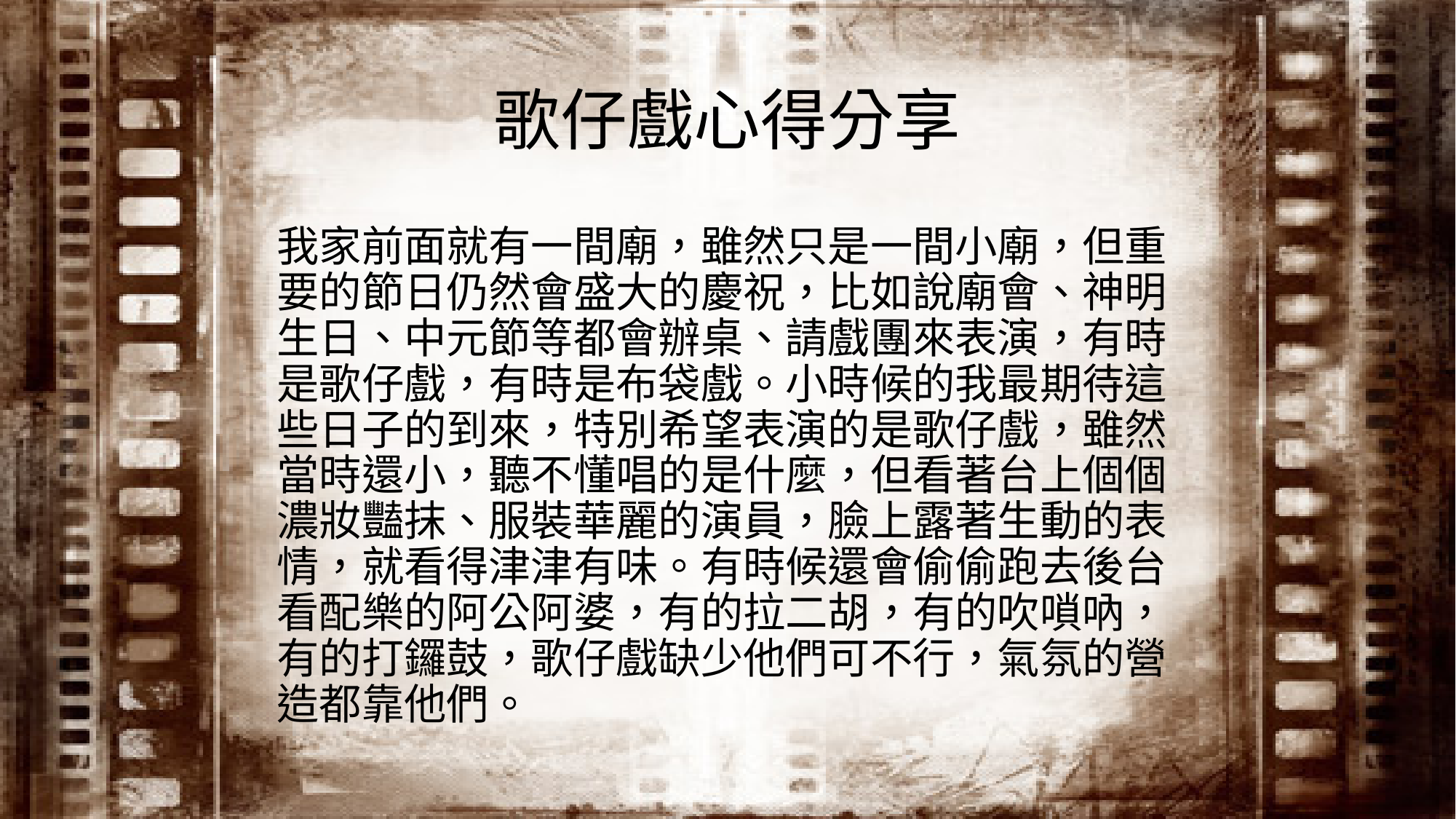

# 歌仔戲心得分享
我家前面就有一間廟，雖然只是一間小廟，但重要的節日仍然會盛大的慶祝，比如說廟會、神明生日、中元節等都會辦桌、請戲團來表演，有時是歌仔戲，有時是布袋戲。小時候的我最期待這些日子的到來，特別希望表演的是歌仔戲，雖然當時還小，聽不懂唱的是什麼，但看著台上個個濃妝豔抹、服裝華麗的演員，臉上露著生動的表情，就看得津津有味。有時候還會偷偷跑去後台看配樂的阿公阿婆，有的拉二胡，有的吹嗩吶，有的打鑼鼓，歌仔戲缺少他們可不行，氣氛的營造都靠他們。